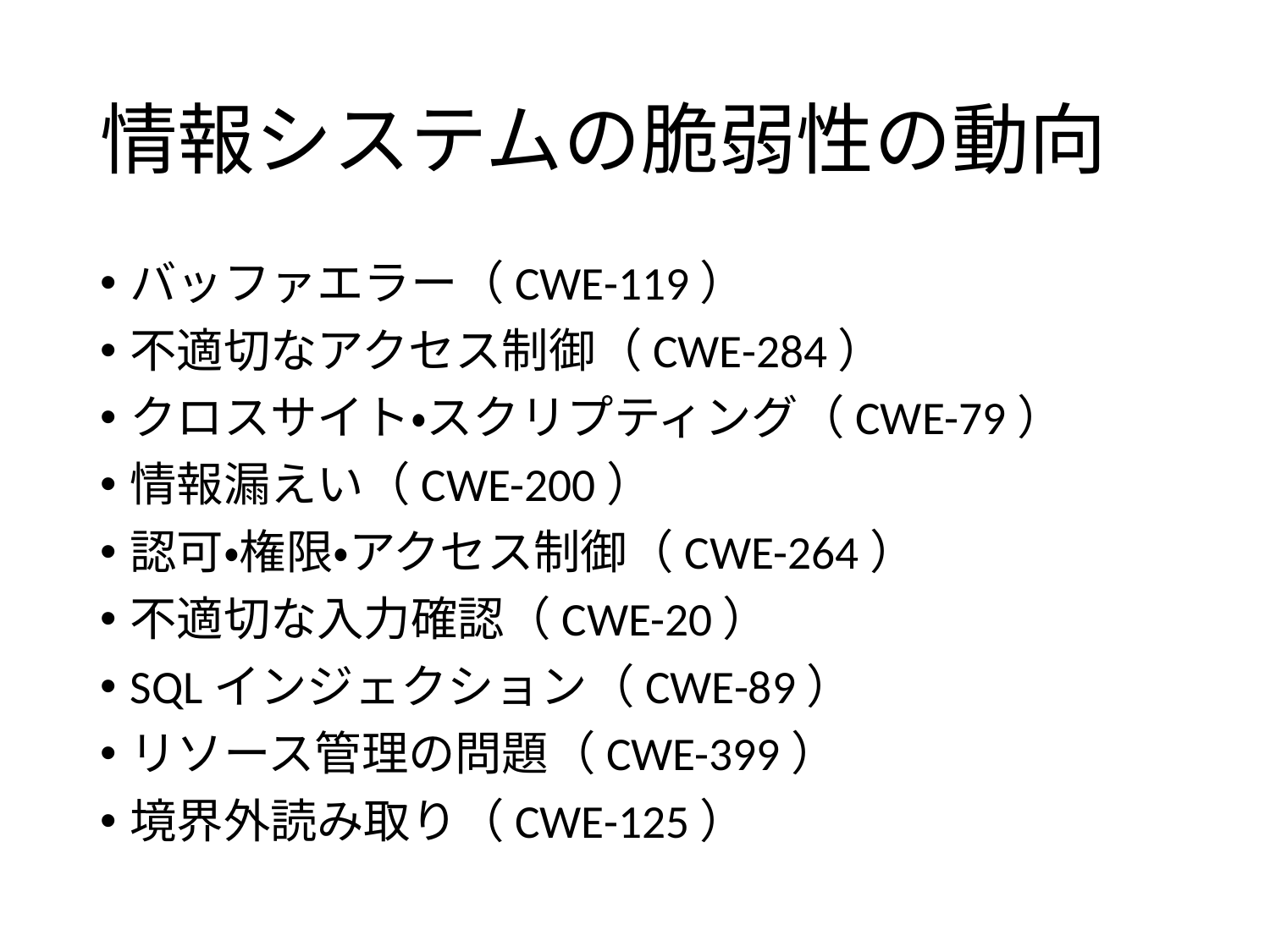

# 情報システムの脆弱性の動向
バッファエラー（CWE-119）
不適切なアクセス制御（CWE-284）
クロスサイト・スクリプティング（CWE-79）
情報漏えい（CWE-200）
認可・権限・アクセス制御（CWE-264）
不適切な入力確認（CWE-20）
SQLインジェクション（CWE-89）
リソース管理の問題（CWE-399）
境界外読み取り（CWE-125）